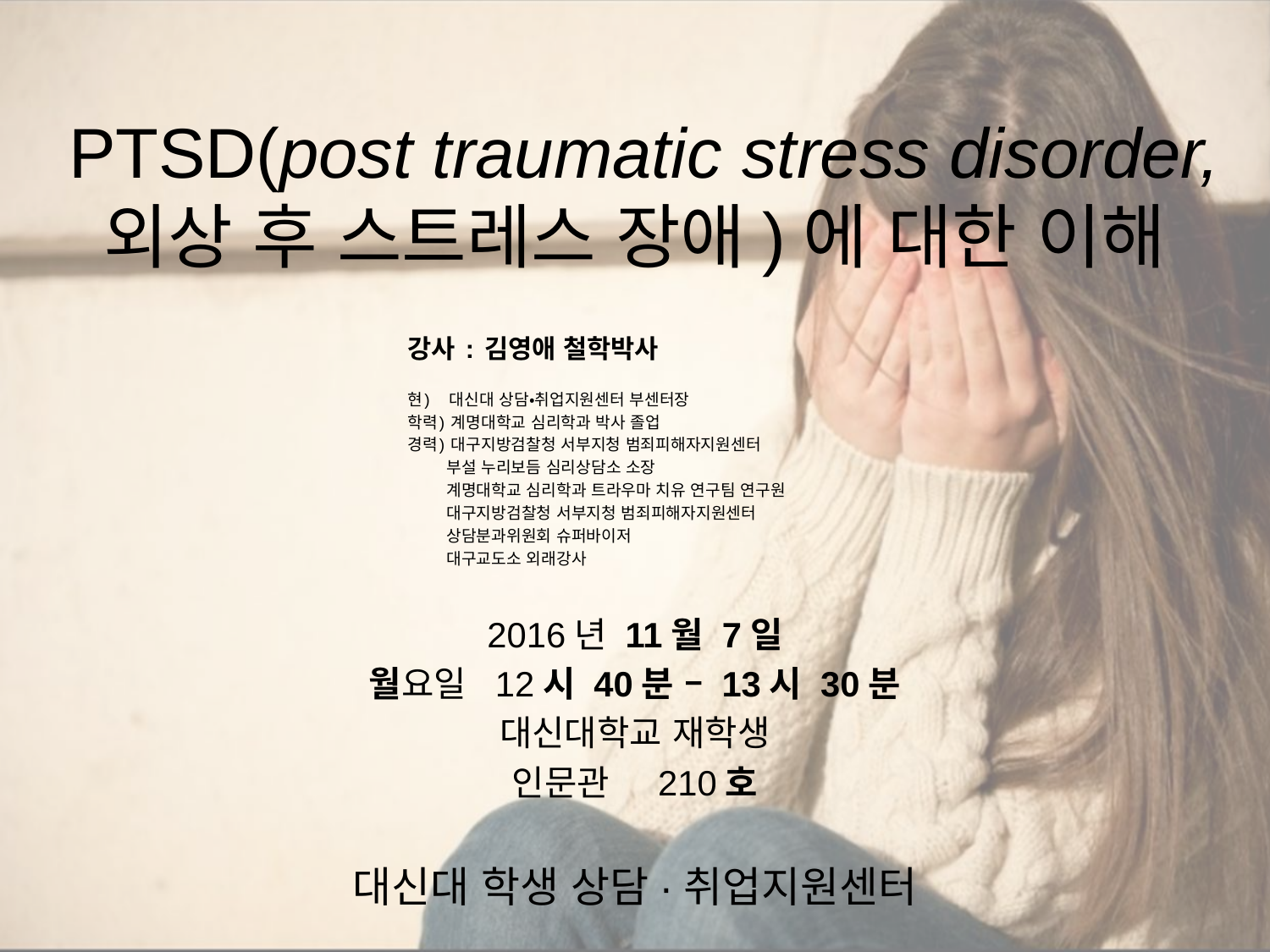

# PTSD(post traumatic stress disorder, 외상 후 스트레스 장애)에 대한 이해
강사 : 김영애 철학박사

현)    대신대 상담•취업지원센터 부센터장
학력) 계명대학교 심리학과 박사 졸업
경력) 대구지방검찰청 서부지청 범죄피해자지원센터
        부설 누리보듬 심리상담소 소장
        계명대학교 심리학과 트라우마 치유 연구팀 연구원
        대구지방검찰청 서부지청 범죄피해자지원센터
        상담분과위원회 슈퍼바이저
        대구교도소 외래강사

2016년 11월 7일
월요일  12시 40분 – 13시 30분
대신대학교 재학생
인문관    210호

대신대 학생 상담·취업지원센터